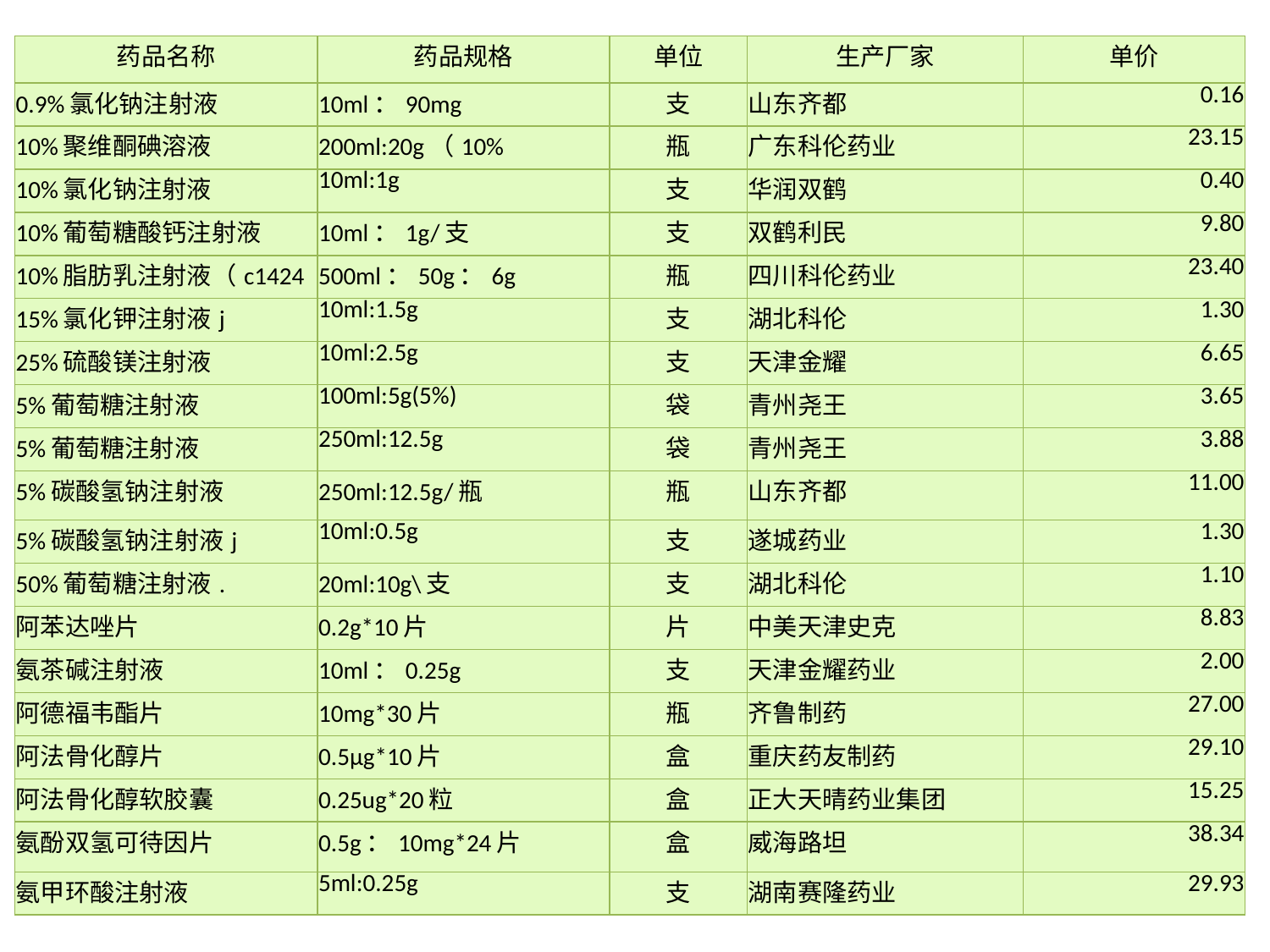

| 药品名称 | 药品规格 | 单位 | 生产厂家 | 单价 |
| --- | --- | --- | --- | --- |
| 0.9%氯化钠注射液 | 10ml：90mg | 支 | 山东齐都 | 0.16 |
| 10%聚维酮碘溶液 | 200ml:20g（10% | 瓶 | 广东科伦药业 | 23.15 |
| 10%氯化钠注射液 | 10ml:1g | 支 | 华润双鹤 | 0.40 |
| 10%葡萄糖酸钙注射液 | 10ml：1g/支 | 支 | 双鹤利民 | 9.80 |
| 10%脂肪乳注射液（c1424 | 500ml：50g：6g | 瓶 | 四川科伦药业 | 23.40 |
| 15%氯化钾注射液j | 10ml:1.5g | 支 | 湖北科伦 | 1.30 |
| 25%硫酸镁注射液 | 10ml:2.5g | 支 | 天津金耀 | 6.65 |
| 5%葡萄糖注射液 | 100ml:5g(5%) | 袋 | 青州尧王 | 3.65 |
| 5%葡萄糖注射液 | 250ml:12.5g | 袋 | 青州尧王 | 3.88 |
| 5%碳酸氢钠注射液 | 250ml:12.5g/瓶 | 瓶 | 山东齐都 | 11.00 |
| 5%碳酸氢钠注射液j | 10ml:0.5g | 支 | 遂城药业 | 1.30 |
| 50%葡萄糖注射液. | 20ml:10g\支 | 支 | 湖北科伦 | 1.10 |
| 阿苯达唑片 | 0.2g\*10片 | 片 | 中美天津史克 | 8.83 |
| 氨茶碱注射液 | 10ml：0.25g | 支 | 天津金耀药业 | 2.00 |
| 阿德福韦酯片 | 10mg\*30片 | 瓶 | 齐鲁制药 | 27.00 |
| 阿法骨化醇片 | 0.5μg\*10片 | 盒 | 重庆药友制药 | 29.10 |
| 阿法骨化醇软胶囊 | 0.25ug\*20粒 | 盒 | 正大天晴药业集团 | 15.25 |
| 氨酚双氢可待因片 | 0.5g：10mg\*24片 | 盒 | 威海路坦 | 38.34 |
| 氨甲环酸注射液 | 5ml:0.25g | 支 | 湖南赛隆药业 | 29.93 |